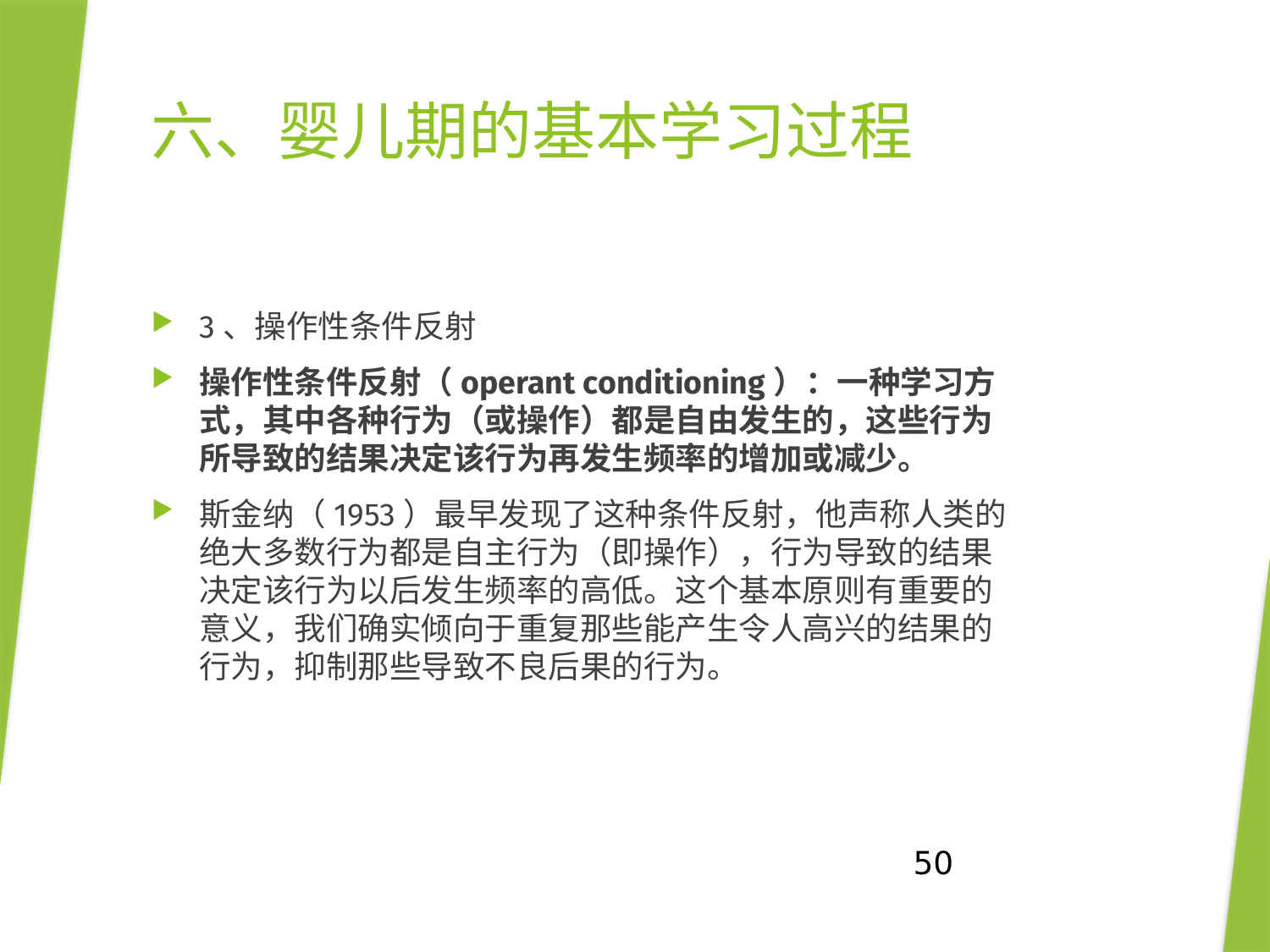

# 六、婴儿期的基本学习过程
3、操作性条件反射
操作性条件反射（operant conditioning）：一种学习方式，其中各种行为（或操作）都是自由发生的，这些行为所导致的结果决定该行为再发生频率的增加或减少。
斯金纳（1953）最早发现了这种条件反射，他声称人类的绝大多数行为都是自主行为（即操作），行为导致的结果决定该行为以后发生频率的高低。这个基本原则有重要的意义，我们确实倾向于重复那些能产生令人高兴的结果的行为，抑制那些导致不良后果的行为。

50